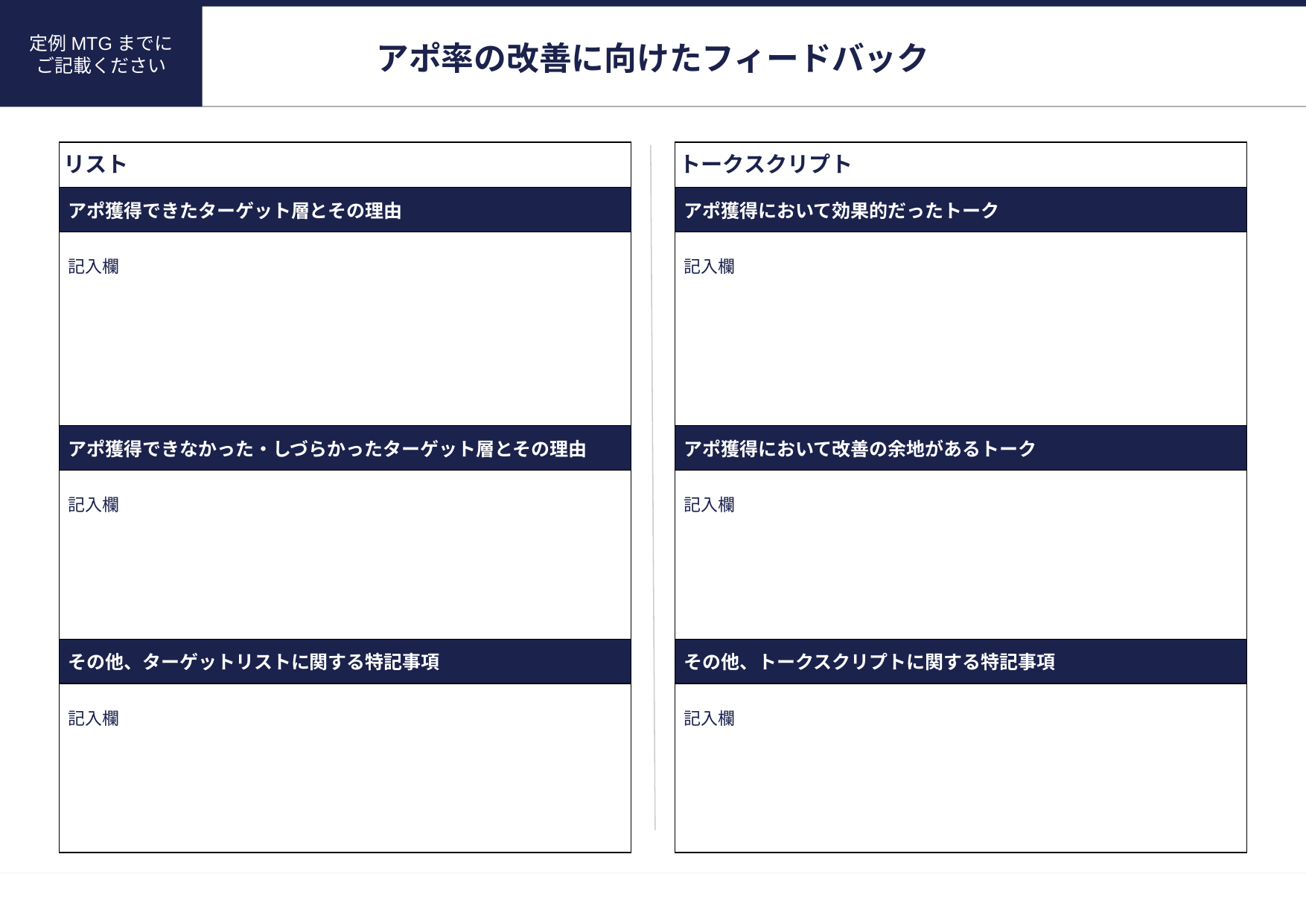

定例MTGまでに
ご記載ください
# アポ率の改善に向けたフィードバック
| リスト |
| --- |
| アポ獲得できたターゲット層とその理由 |
| 記入欄 |
| アポ獲得できなかった・しづらかったターゲット層とその理由 |
| 記入欄 |
| その他、ターゲットリストに関する特記事項 |
| 記入欄 |
| トークスクリプト |
| --- |
| アポ獲得において効果的だったトーク |
| 記入欄 |
| アポ獲得において改善の余地があるトーク |
| 記入欄 |
| その他、トークスクリプトに関する特記事項 |
| 記入欄 |